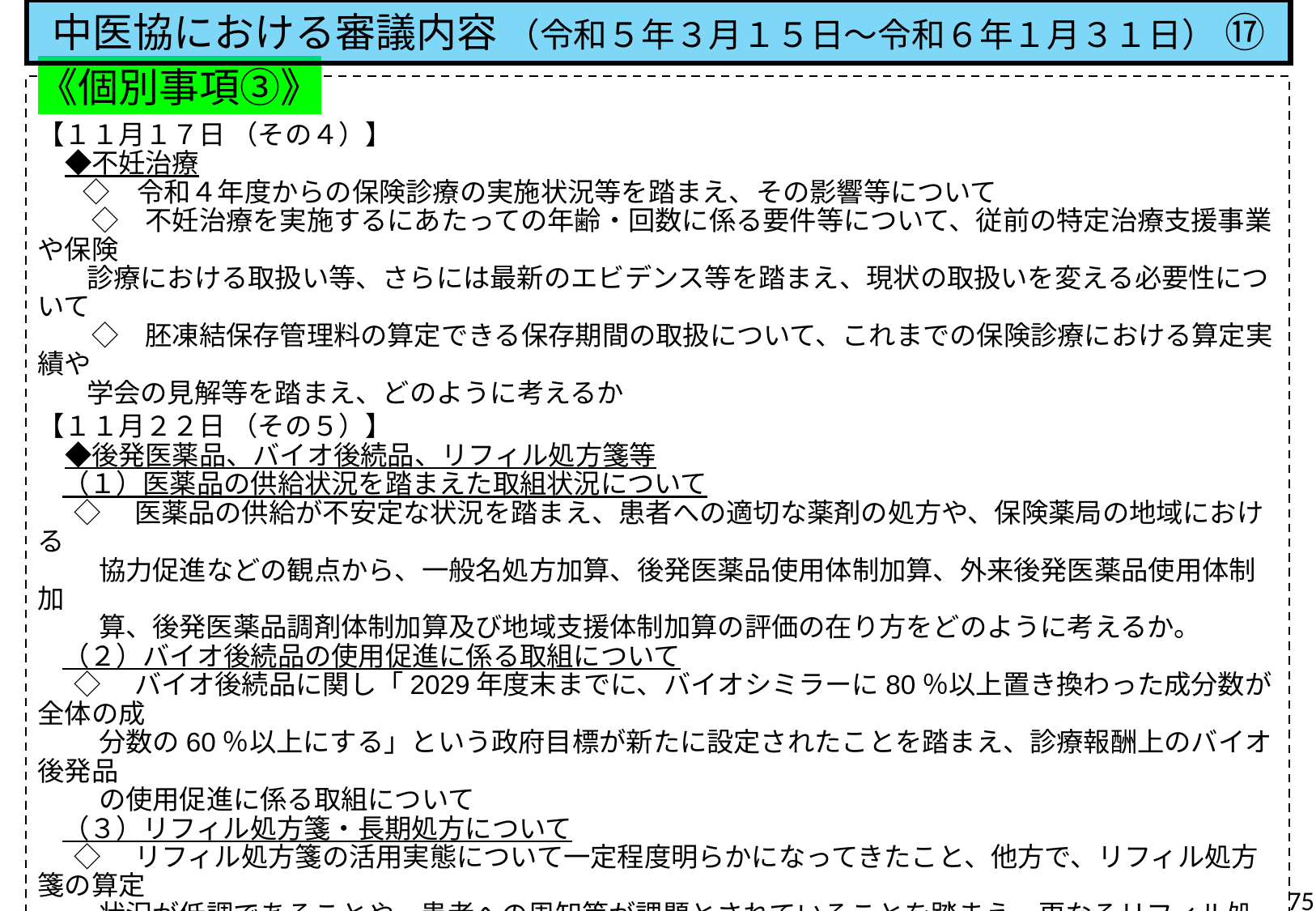

中医協における審議内容 （令和５年３月１５日～令和６年１月３１日） ⑰
《個別事項③》
【１１月１７日 （その４）】
　◆不妊治療
 　 ◇　令和４年度からの保険診療の実施状況等を踏まえ、その影響等について
　　◇　不妊治療を実施するにあたっての年齢・回数に係る要件等について、従前の特定治療支援事業や保険
       診療における取扱い等、さらには最新のエビデンス等を踏まえ、現状の取扱いを変える必要性について
　　◇　胚凍結保存管理料の算定できる保存期間の取扱について、これまでの保険診療における算定実績や
       学会の見解等を踏まえ、どのように考えるか
【１１月２２日 （その５）】
　◆後発医薬品、バイオ後続品、リフィル処方箋等
   （１）医薬品の供給状況を踏まえた取組状況について
      ◇　医薬品の供給が不安定な状況を踏まえ、患者への適切な薬剤の処方や、保険薬局の地域における
         協力促進などの観点から、一般名処方加算、後発医薬品使用体制加算、外来後発医薬品使用体制加
         算、後発医薬品調剤体制加算及び地域支援体制加算の評価の在り方をどのように考えるか。
   （２）バイオ後続品の使用促進に係る取組について
      ◇　バイオ後続品に関し「2029年度末までに、バイオシミラーに80％以上置き換わった成分数が全体の成
         分数の60％以上にする」という政府目標が新たに設定されたことを踏まえ、診療報酬上のバイオ後発品
         の使用促進に係る取組について
   （３）リフィル処方箋・長期処方について
      ◇　リフィル処方箋の活用実態について一定程度明らかになってきたこと、他方で、リフィル処方箋の算定
         状況が低調であることや、患者への周知等が課題とされていることを踏まえ、更なるリフィル処方箋の導
         入・活用を推進する観点から、
         ①  例えばかかりつけ医機能にかかる評価等における、患者に対するリフィル処方箋の周知に着目した
            評価について、どのように考えるか。
         ② 例えば生活習慣病等の管理が必要な患者への対応における、リフィル処方箋による処方に着目した
            評価について、どのように考えるか。
         ③ その他リフィル処方箋の導入・活用を推進する方策について、どのように考えるか。
75